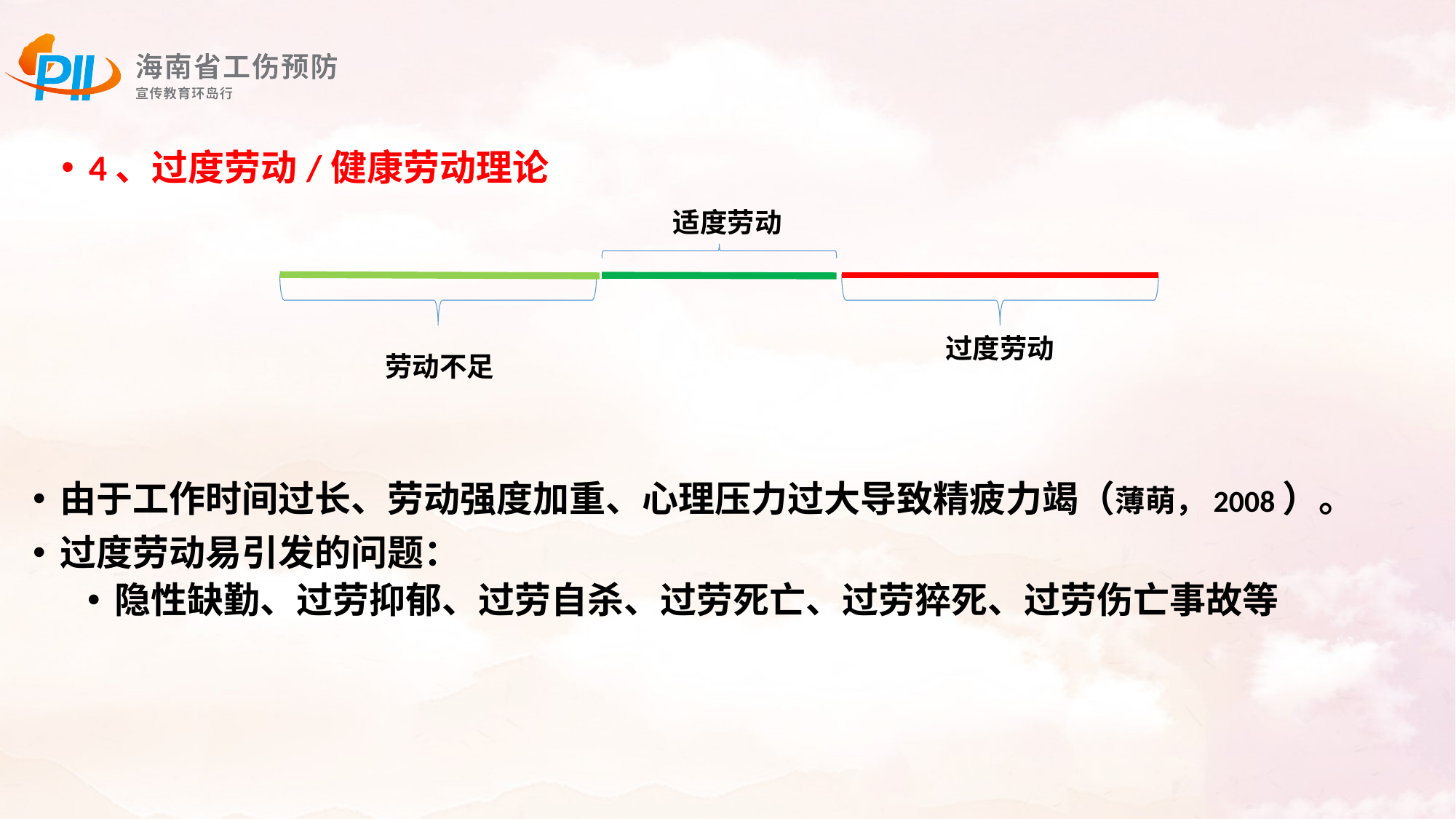

# 4、过度劳动/健康劳动理论

适度劳动
过度劳动
劳动不足
由于工作时间过长、劳动强度加重、心理压力过大导致精疲力竭（薄萌，2008）。
过度劳动易引发的问题：
隐性缺勤、过劳抑郁、过劳自杀、过劳死亡、过劳猝死、过劳伤亡事故等